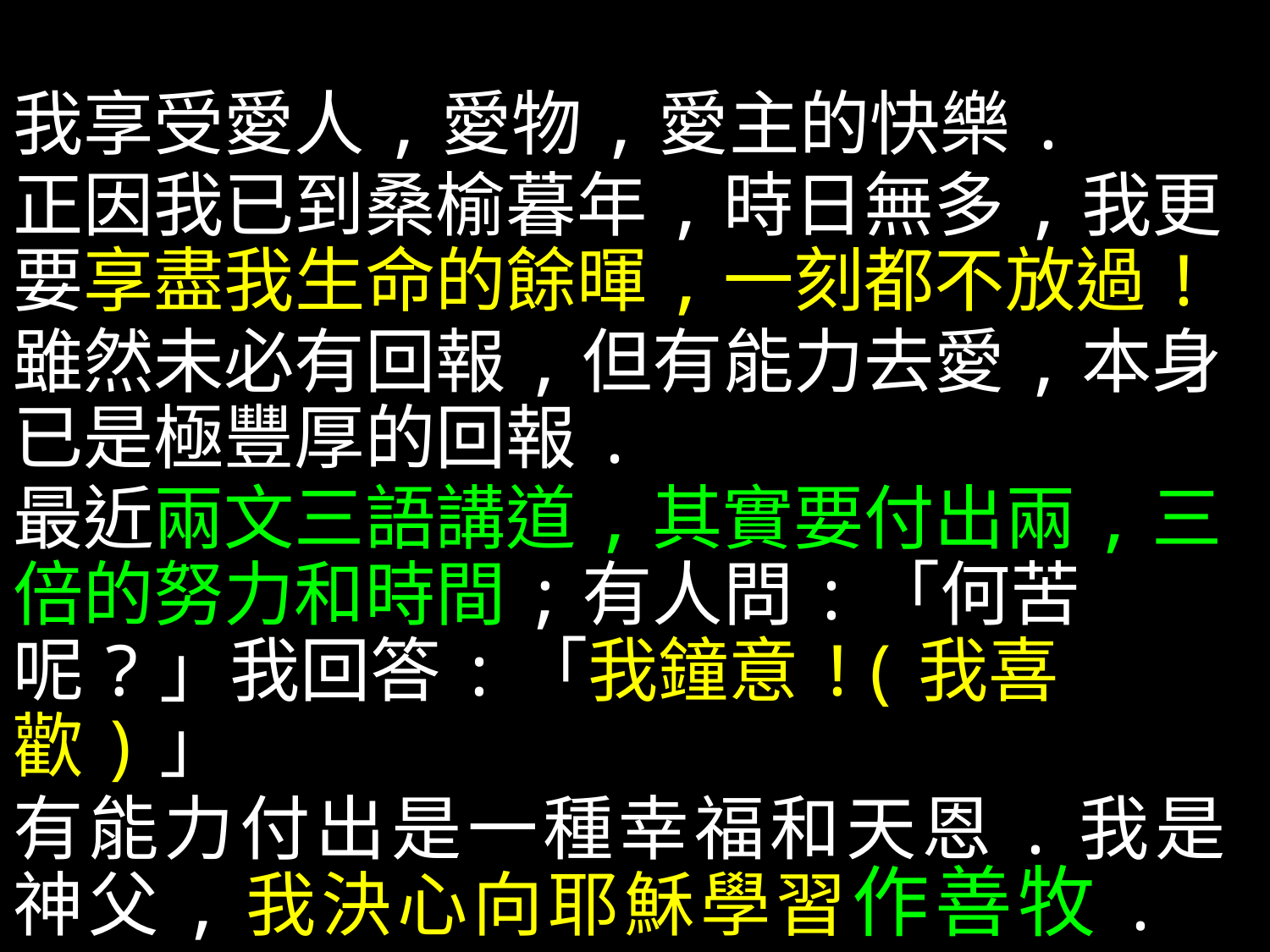

我享受愛人,愛物,愛主的快樂.
正因我已到桑榆暮年,時日無多,我更要享盡我生命的餘暉,一刻都不放過!
雖然未必有回報,但有能力去愛,本身已是極豐厚的回報.
最近兩文三語講道,其實要付出兩,三倍的努力和時間;有人問:「何苦呢?」我回答:「我鐘意!(我喜歡)」
有能力付出是一種幸福和天恩.我是神父,我決心向耶穌學習作善牧.